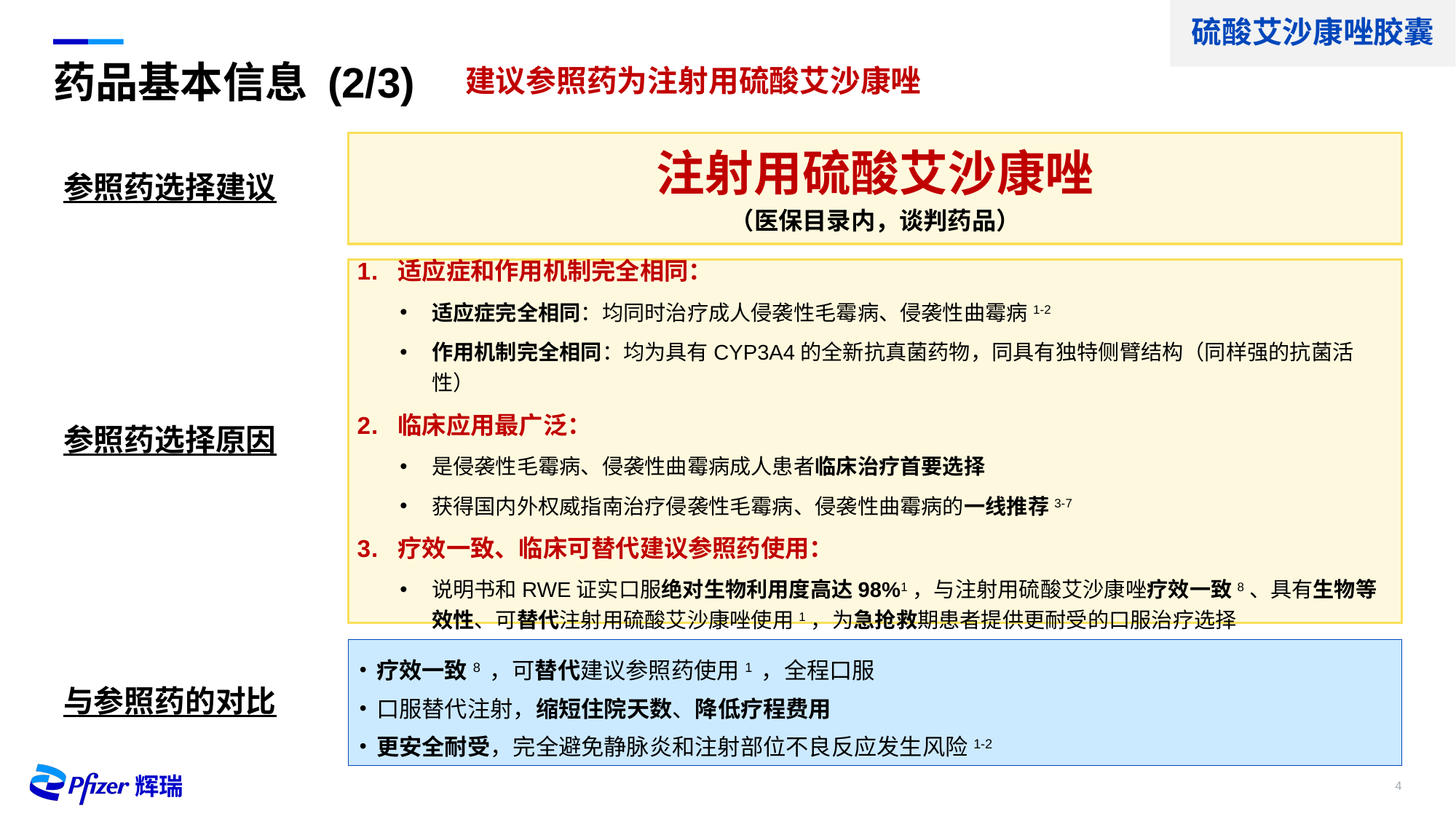

硫酸艾沙康唑胶囊
# 药品基本信息 (2/3)
建议参照药为注射用硫酸艾沙康唑
注射用硫酸艾沙康唑
（医保目录内，谈判药品）
参照药选择建议
适应症和作用机制完全相同：
适应症完全相同：均同时治疗成人侵袭性毛霉病、侵袭性曲霉病1-2
作用机制完全相同：均为具有CYP3A4的全新抗真菌药物，同具有独特侧臂结构（同样强的抗菌活性）
临床应用最广泛：
是侵袭性毛霉病、侵袭性曲霉病成人患者临床治疗首要选择
获得国内外权威指南治疗侵袭性毛霉病、侵袭性曲霉病的一线推荐3-7
疗效一致、临床可替代建议参照药使用：
说明书和RWE证实口服绝对生物利用度高达98%1，与注射用硫酸艾沙康唑疗效一致8、具有生物等效性、可替代注射用硫酸艾沙康唑使用1，为急抢救期患者提供更耐受的口服治疗选择
参照药选择原因
疗效一致8 ，可替代建议参照药使用1 ，全程口服
口服替代注射，缩短住院天数、降低疗程费用
更安全耐受，完全避免静脉炎和注射部位不良反应发生风险1-2
与参照药的对比